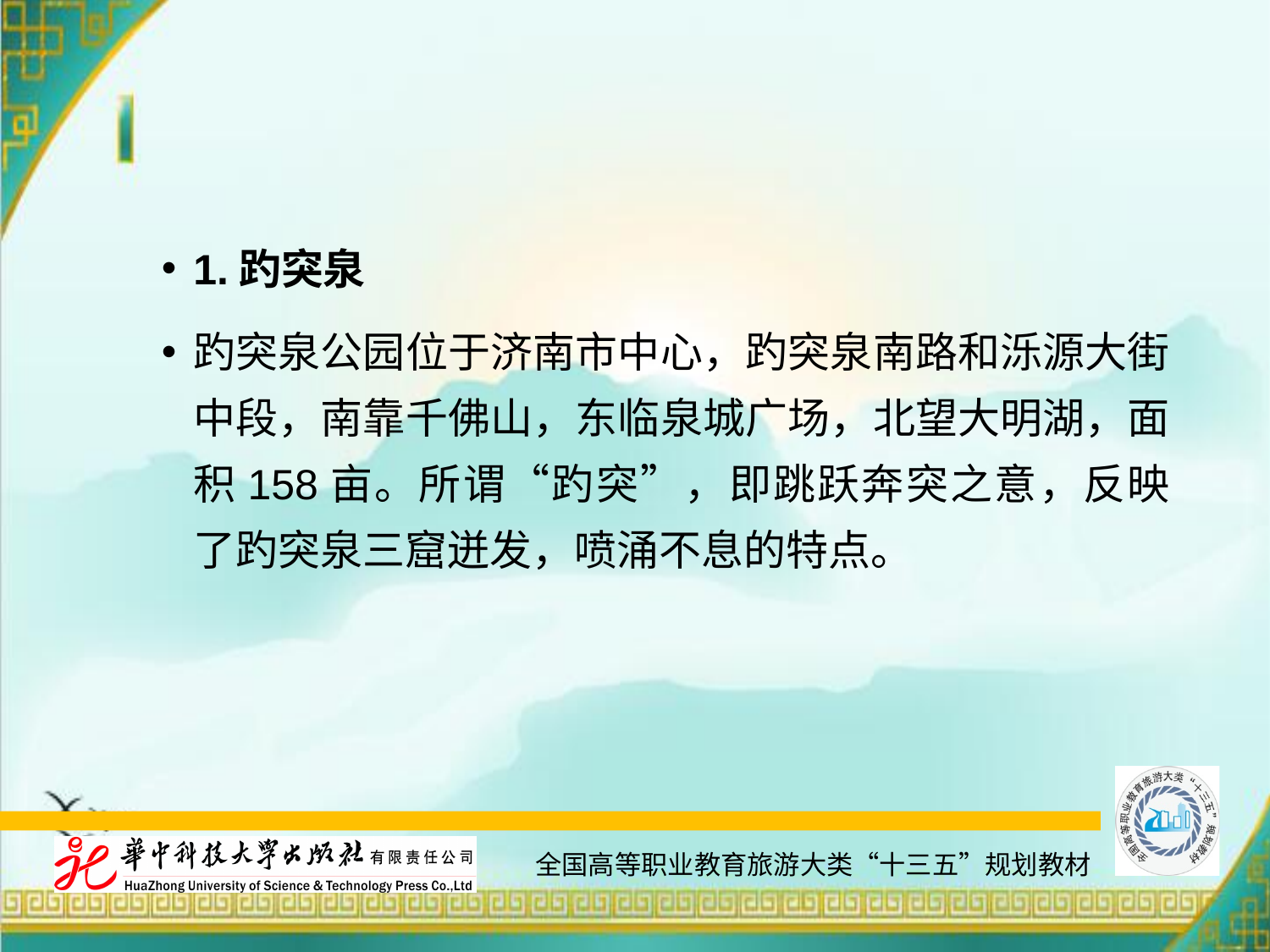

#
1.趵突泉
趵突泉公园位于济南市中心，趵突泉南路和泺源大街中段，南靠千佛山，东临泉城广场，北望大明湖，面积158亩。所谓“趵突”，即跳跃奔突之意，反映了趵突泉三窟迸发，喷涌不息的特点。